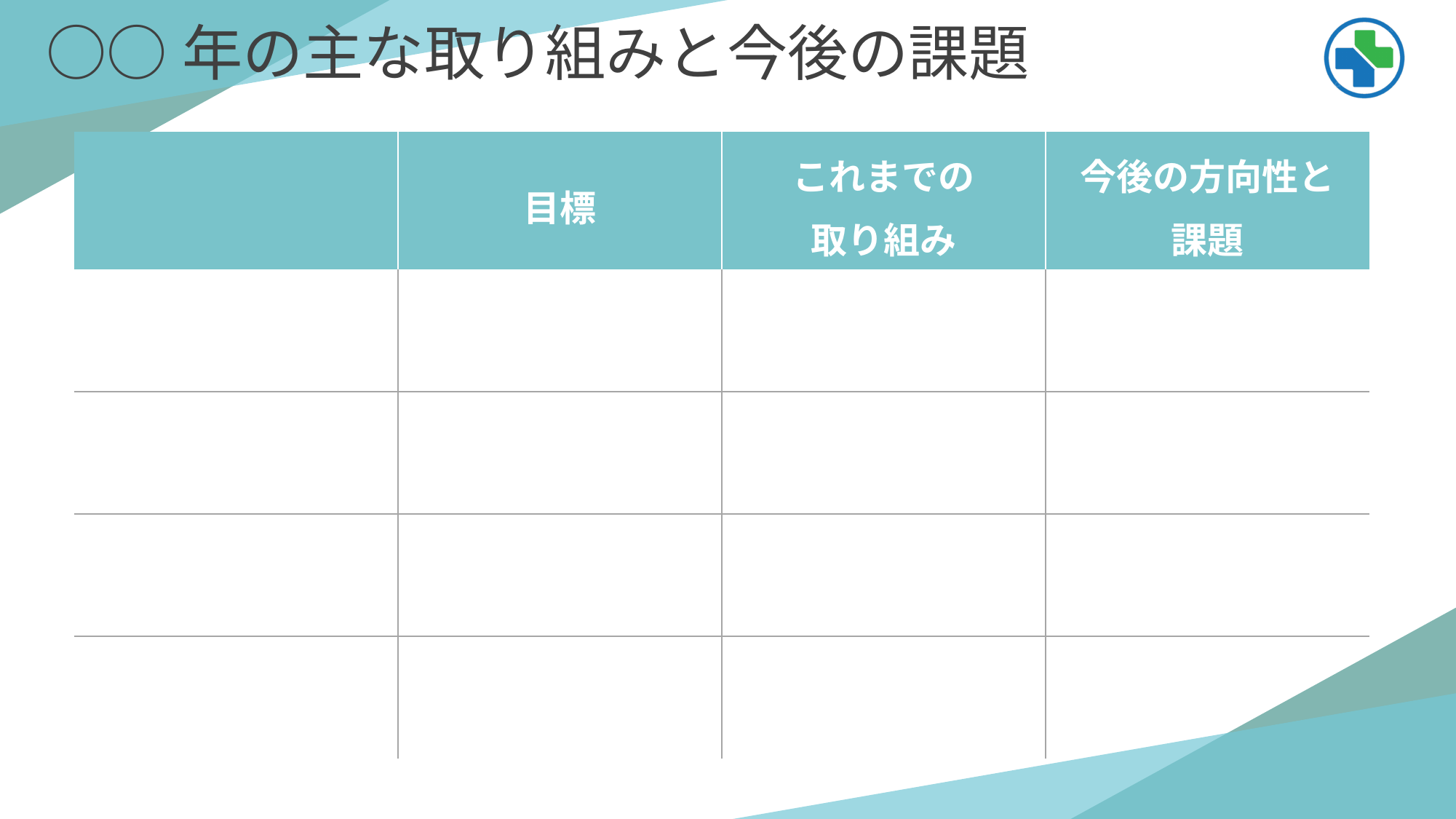

# ○○年の主な取り組みと今後の課題
|  | 目標 | これまでの 取り組み | 今後の方向性と 課題 |
| --- | --- | --- | --- |
|  |  |  |  |
|  |  |  |  |
|  |  |  |  |
|  |  |  |  |